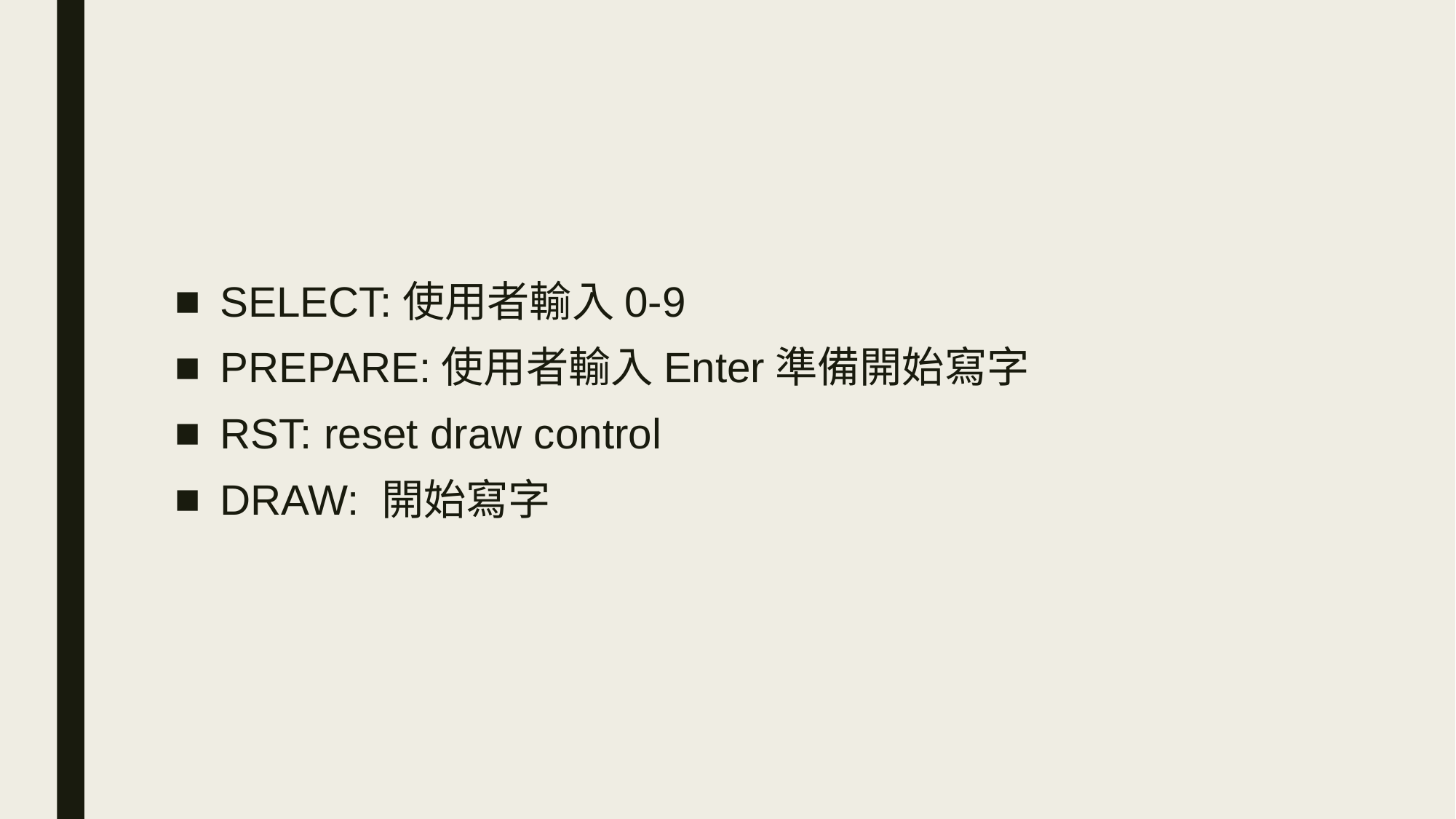

#
SELECT:使用者輸入0-9
PREPARE:使用者輸入Enter準備開始寫字
RST: reset draw control
DRAW: 開始寫字